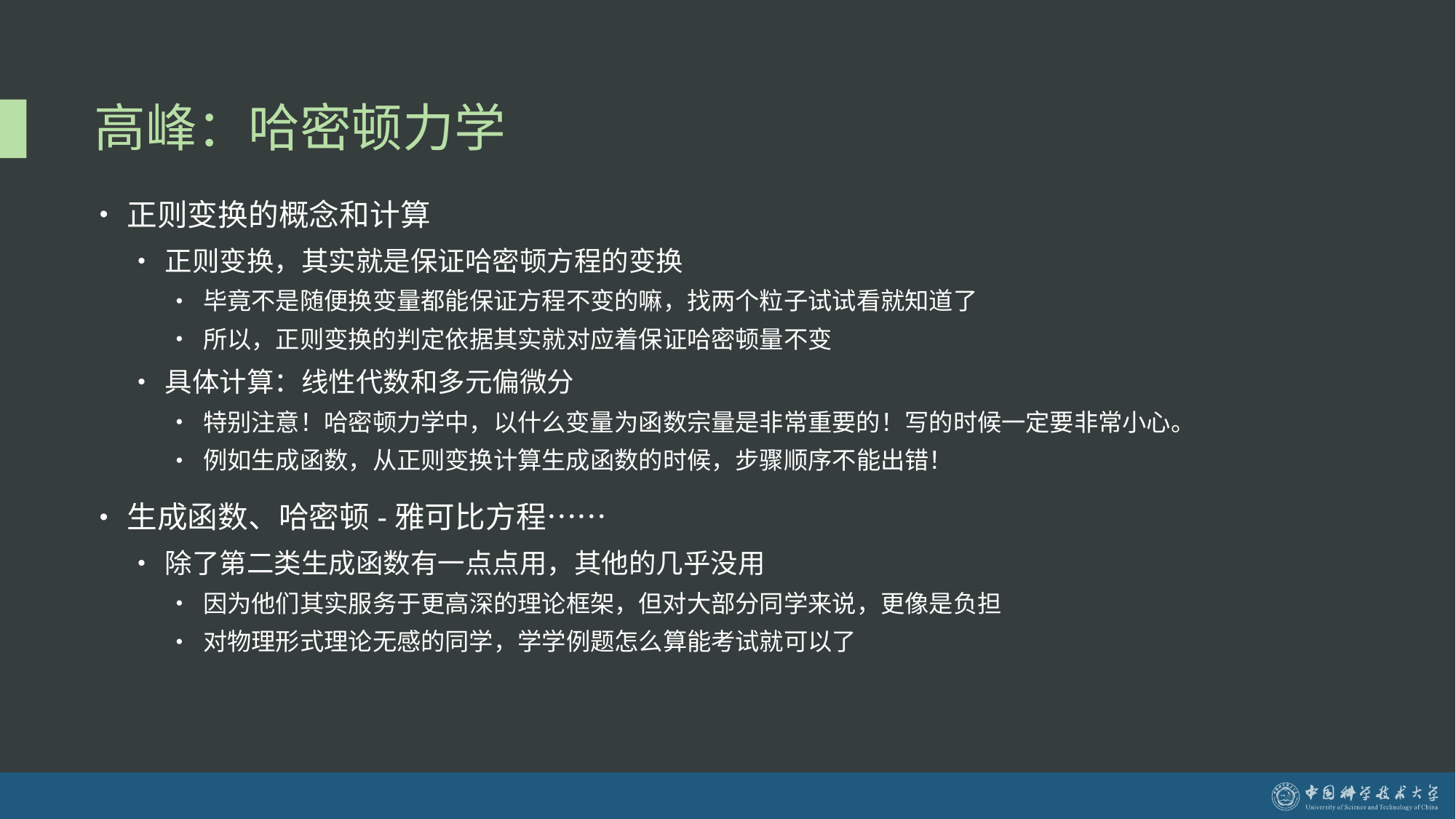

# 高峰：哈密顿力学
正则变换的概念和计算
正则变换，其实就是保证哈密顿方程的变换
毕竟不是随便换变量都能保证方程不变的嘛，找两个粒子试试看就知道了
所以，正则变换的判定依据其实就对应着保证哈密顿量不变
具体计算：线性代数和多元偏微分
特别注意！哈密顿力学中，以什么变量为函数宗量是非常重要的！写的时候一定要非常小心。
例如生成函数，从正则变换计算生成函数的时候，步骤顺序不能出错！
生成函数、哈密顿-雅可比方程……
除了第二类生成函数有一点点用，其他的几乎没用
因为他们其实服务于更高深的理论框架，但对大部分同学来说，更像是负担
对物理形式理论无感的同学，学学例题怎么算能考试就可以了